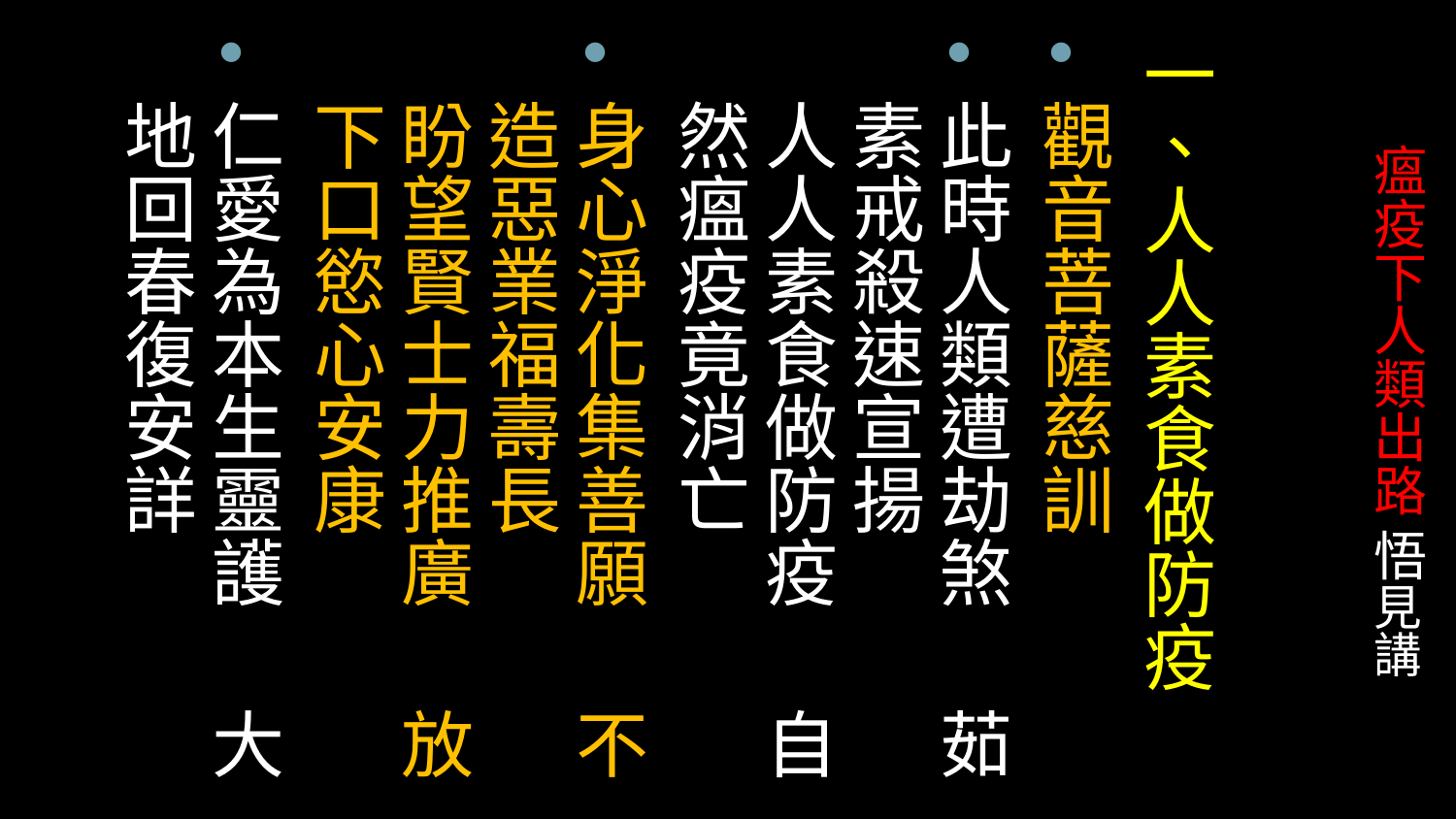

一、人人素食做防疫
觀音菩薩慈訓
此時人類遭劫煞      茹素戒殺速宣揚
人人素食做防疫      自然瘟疫竟消亡
身心淨化集善願      不造惡業福壽長
盼望賢士力推廣      放下口慾心安康
仁愛為本生靈護      大地回春復安詳

# 瘟疫下人類出路 悟見講